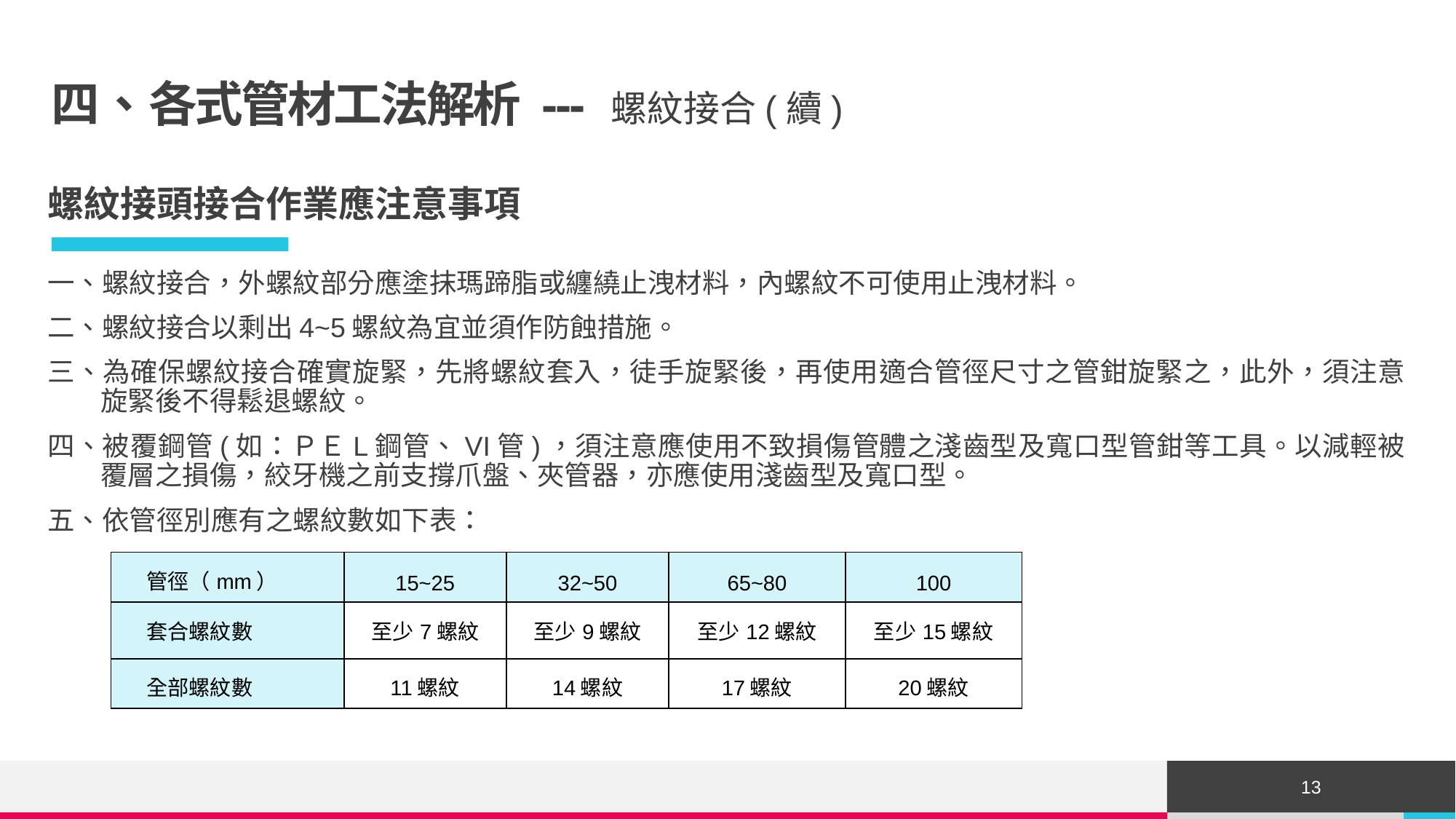

# 四、各式管材工法解析 --- 螺紋接合(續)
螺紋接頭接合作業應注意事項

一、螺紋接合，外螺紋部分應塗抹瑪蹄脂或纏繞止洩材料，內螺紋不可使用止洩材料。
二、螺紋接合以剩出4~5螺紋為宜並須作防蝕措施。
三、為確保螺紋接合確實旋緊，先將螺紋套入，徒手旋緊後，再使用適合管徑尺寸之管鉗旋緊之，此外，須注意旋緊後不得鬆退螺紋。
四、被覆鋼管(如：ＰＥL鋼管、VI管)，須注意應使用不致損傷管體之淺齒型及寬口型管鉗等工具。以減輕被覆層之損傷，絞牙機之前支撐爪盤、夾管器，亦應使用淺齒型及寬口型。
五、依管徑別應有之螺紋數如下表：
| 管徑（mm） | 15~25 | 32~50 | 65~80 | 100 |
| --- | --- | --- | --- | --- |
| 套合螺紋數 | 至少7螺紋 | 至少9螺紋 | 至少12螺紋 | 至少15螺紋 |
| 全部螺紋數 | 11螺紋 | 14螺紋 | 17螺紋 | 20螺紋 |
13